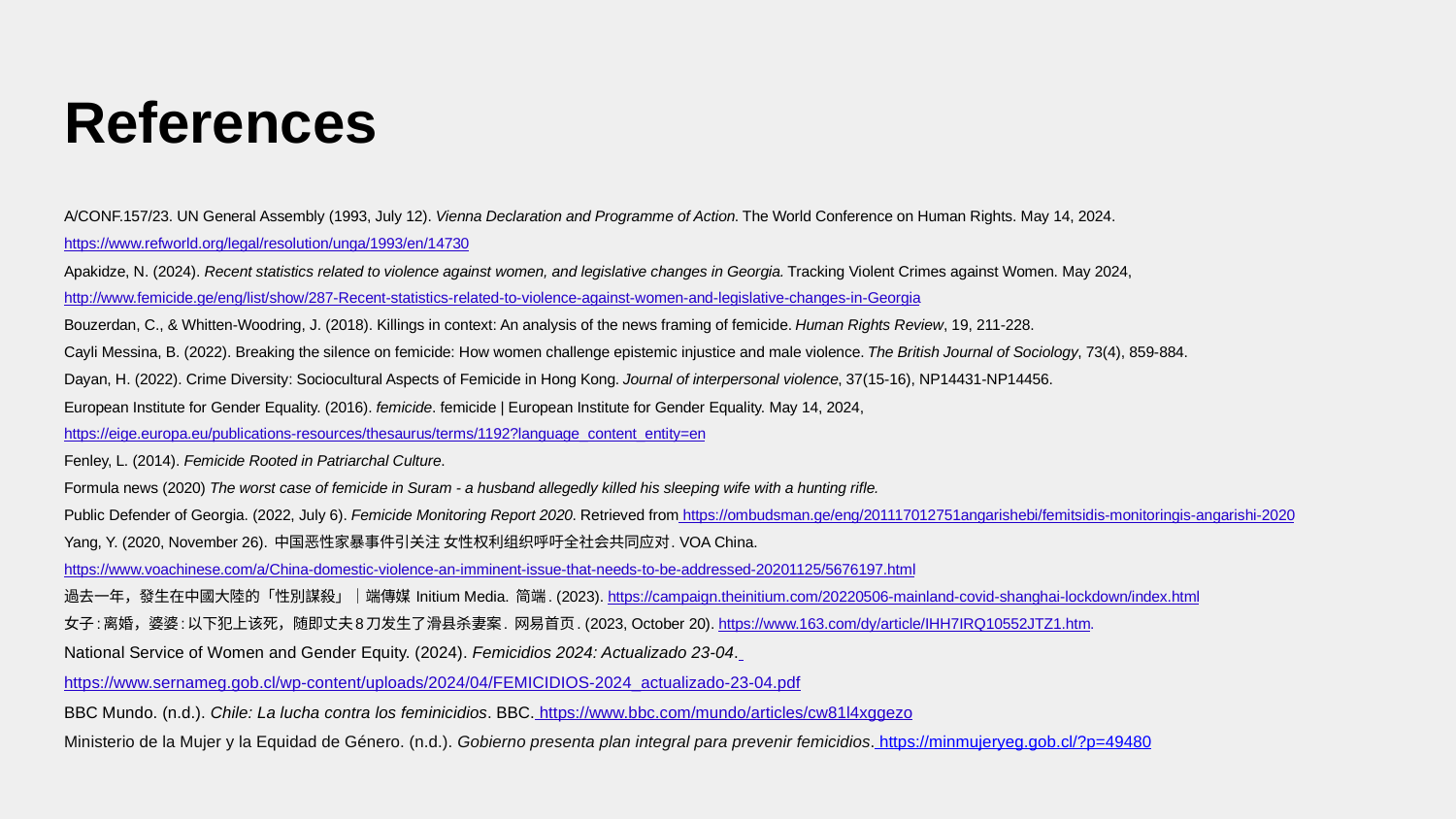

# References
A/CONF.157/23. UN General Assembly (1993, July 12). Vienna Declaration and Programme of Action. The World Conference on Human Rights. May 14, 2024. https://www.refworld.org/legal/resolution/unga/1993/en/14730
Apakidze, N. (2024). Recent statistics related to violence against women, and legislative changes in Georgia. Tracking Violent Crimes against Women. May 2024, http://www.femicide.ge/eng/list/show/287-Recent-statistics-related-to-violence-against-women-and-legislative-changes-in-Georgia
Bouzerdan, C., & Whitten-Woodring, J. (2018). Killings in context: An analysis of the news framing of femicide. Human Rights Review, 19, 211-228.
Cayli Messina, B. (2022). Breaking the silence on femicide: How women challenge epistemic injustice and male violence. The British Journal of Sociology, 73(4), 859-884.
Dayan, H. (2022). Crime Diversity: Sociocultural Aspects of Femicide in Hong Kong. Journal of interpersonal violence, 37(15-16), NP14431-NP14456.
European Institute for Gender Equality. (2016). femicide. femicide | European Institute for Gender Equality. May 14, 2024, https://eige.europa.eu/publications-resources/thesaurus/terms/1192?language_content_entity=en
Fenley, L. (2014). Femicide Rooted in Patriarchal Culture.
Formula news (2020) The worst case of femicide in Suram - a husband allegedly killed his sleeping wife with a hunting rifle.
Public Defender of Georgia. (2022, July 6). Femicide Monitoring Report 2020. Retrieved from https://ombudsman.ge/eng/201117012751angarishebi/femitsidis-monitoringis-angarishi-2020
Yang, Y. (2020, November 26). 中国恶性家暴事件引关注 女性权利组织呼吁全社会共同应对. VOA China. https://www.voachinese.com/a/China-domestic-violence-an-imminent-issue-that-needs-to-be-addressed-20201125/5676197.html
過去一年，發生在中國大陸的「性別謀殺」｜端傳媒 Initium Media. 简端. (2023). https://campaign.theinitium.com/20220506-mainland-covid-shanghai-lockdown/index.html
女子:离婚，婆婆:以下犯上该死，随即丈夫8刀发生了滑县杀妻案. 网易首页. (2023, October 20). https://www.163.com/dy/article/IHH7IRQ10552JTZ1.htm.
National Service of Women and Gender Equity. (2024). Femicidios 2024: Actualizado 23-04. https://www.sernameg.gob.cl/wp-content/uploads/2024/04/FEMICIDIOS-2024_actualizado-23-04.pdf
BBC Mundo. (n.d.). Chile: La lucha contra los feminicidios. BBC. https://www.bbc.com/mundo/articles/cw81l4xggezo
Ministerio de la Mujer y la Equidad de Género. (n.d.). Gobierno presenta plan integral para prevenir femicidios. https://minmujeryeg.gob.cl/?p=49480